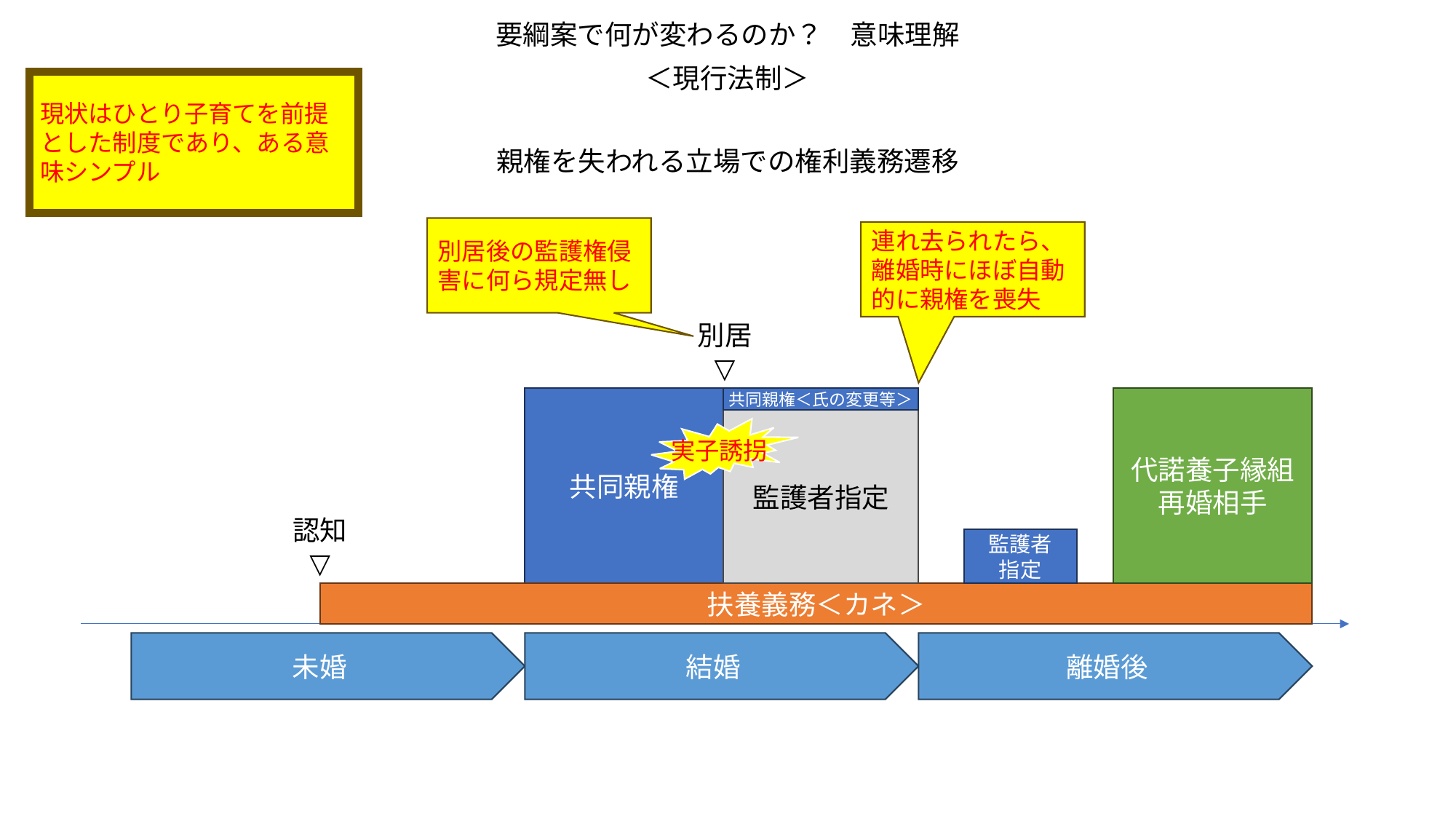

要綱案で何が変わるのか？　意味理解
＜現行法制＞
現状はひとり子育てを前提とした制度であり、ある意味シンプル
親権を失われる立場での権利義務遷移
別居後の監護権侵害に何ら規定無し
連れ去られたら、離婚時にほぼ自動的に親権を喪失
別居
▽
共同親権＜氏の変更等＞
代諾養子縁組
再婚相手
共同親権
監護者指定
実子誘拐
認知
▽
監護者
指定
扶養義務＜カネ＞
未婚
結婚
離婚後